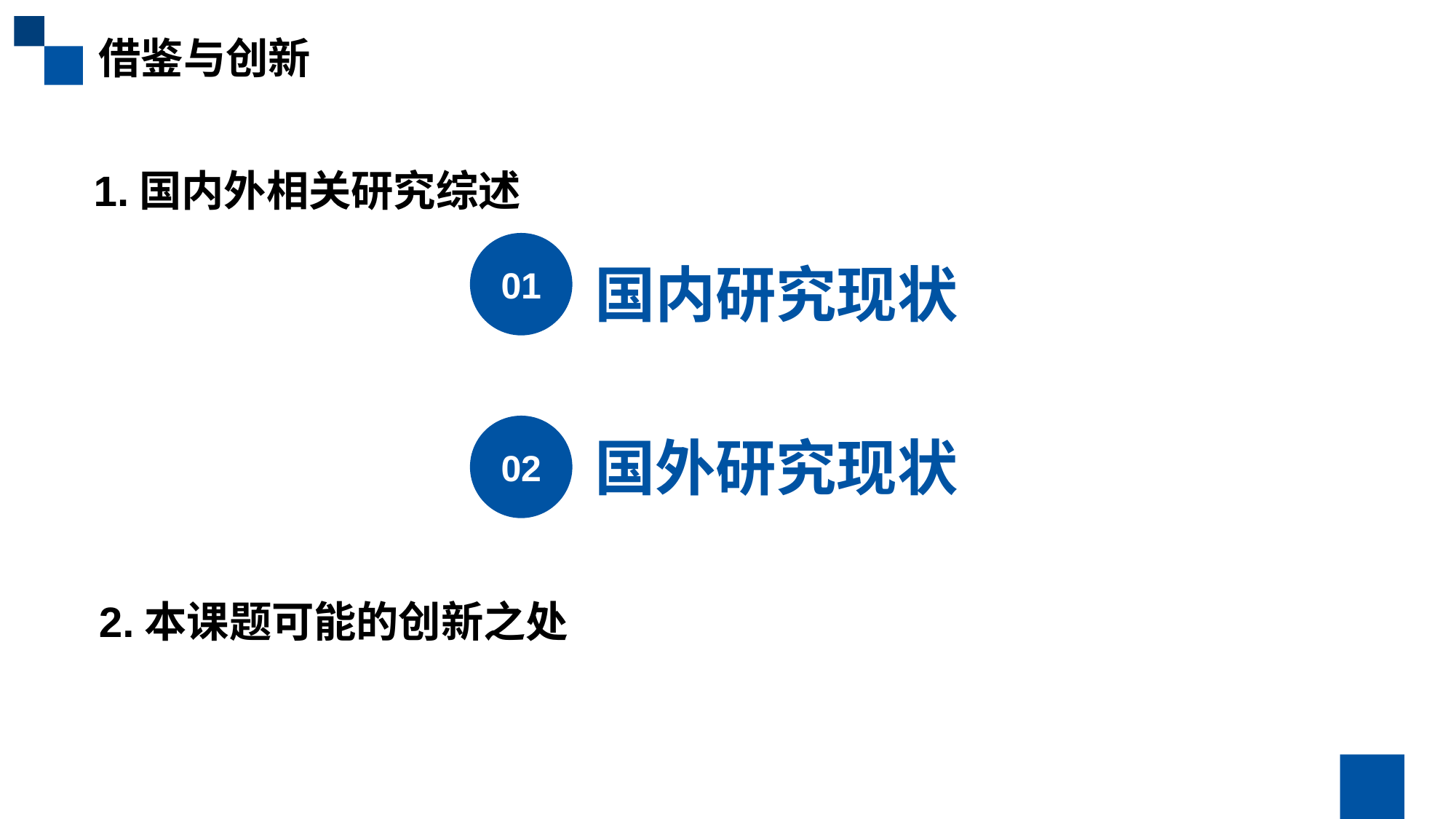

借鉴与创新
1.国内外相关研究综述

国内研究现状
01
02
国外研究现状

2.本课题可能的创新之处
11